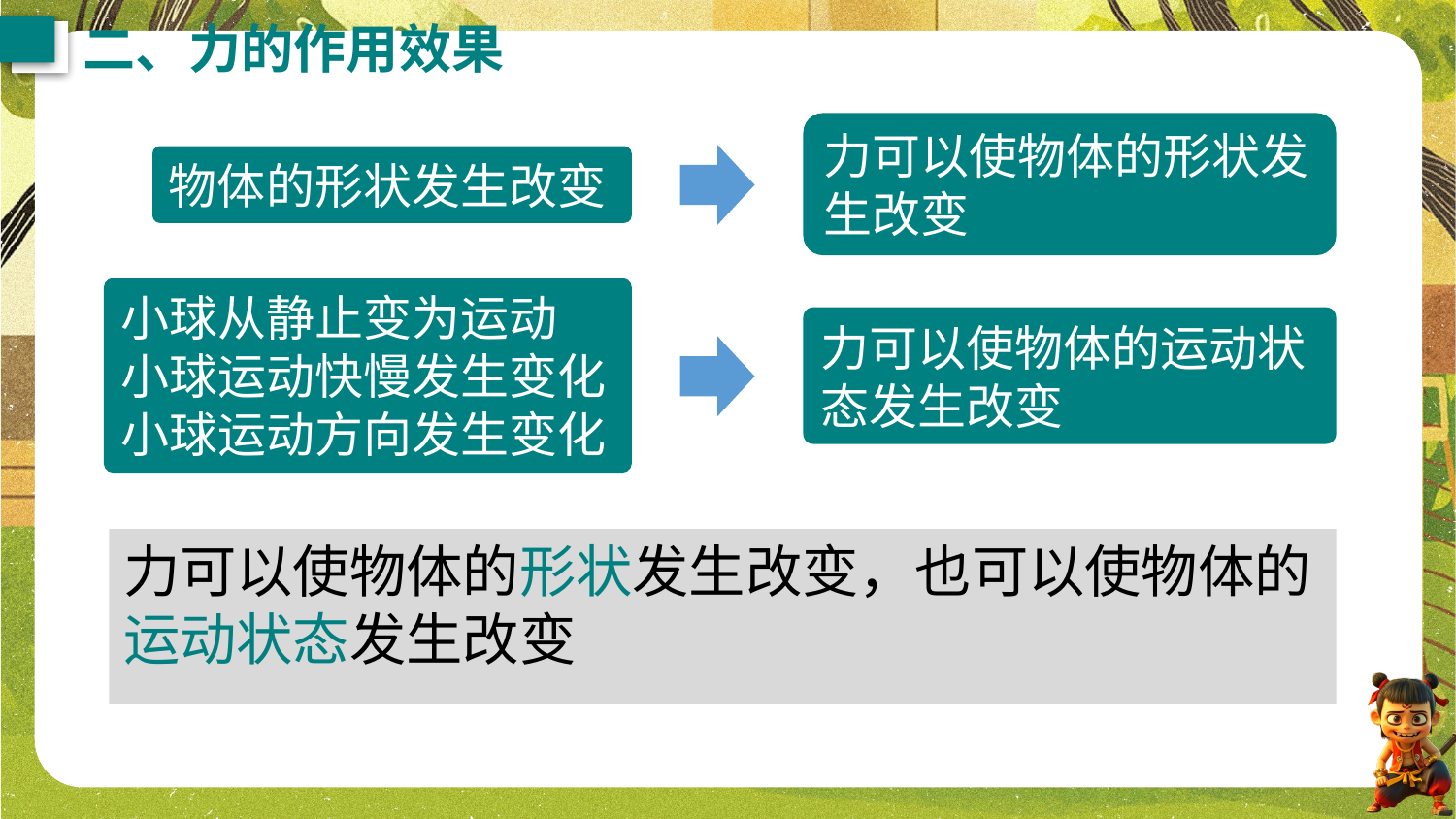

二、力的作用效果

力可以使物体的形状发生改变

物体的形状发生改变
小球从静止变为运动
小球运动快慢发生变化
小球运动方向发生变化
力可以使物体的运动状态发生改变

力可以使物体的形状发生改变，也可以使物体的
运动状态发生改变